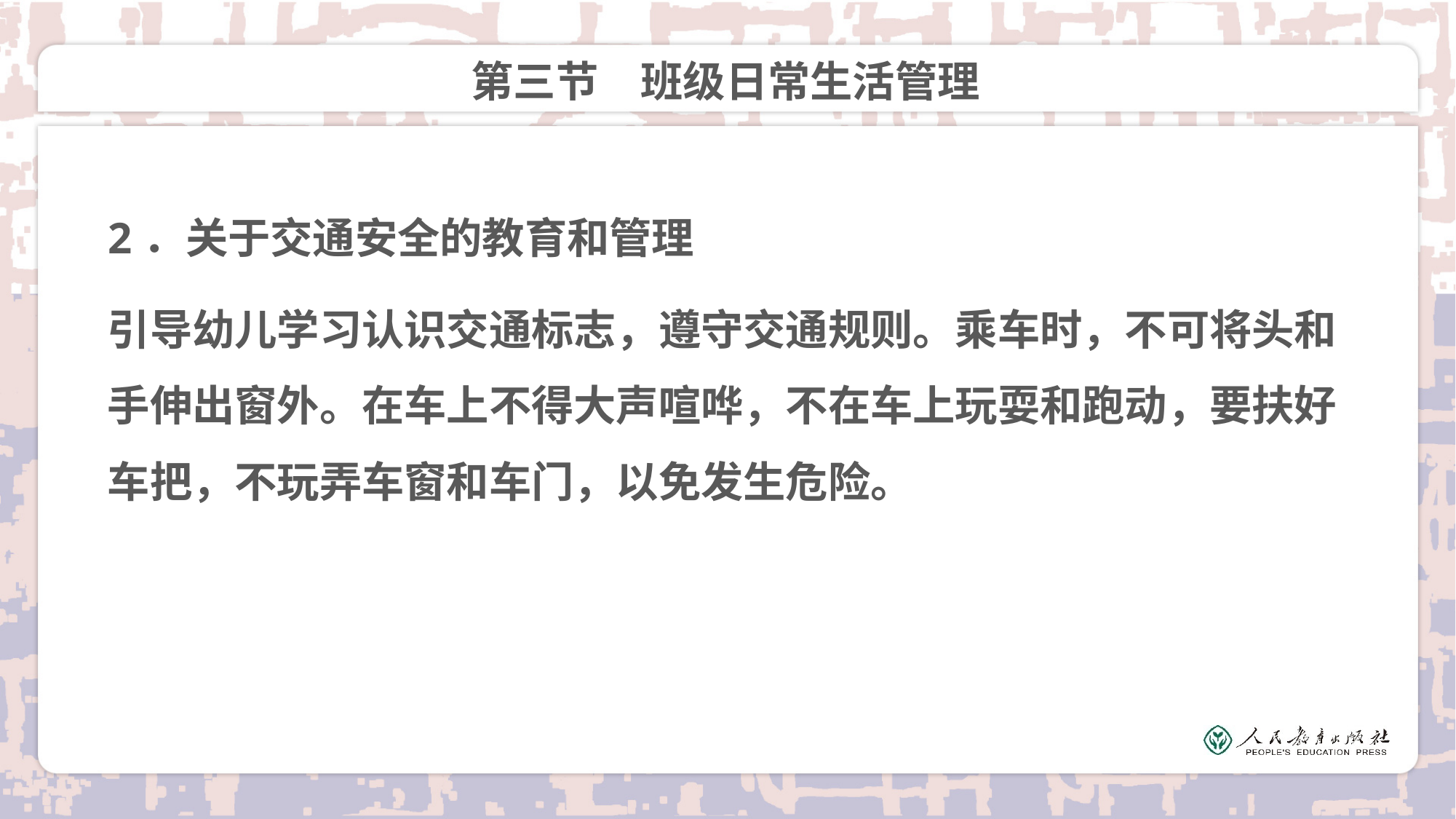

# 第三节　班级日常生活管理
2．关于交通安全的教育和管理
引导幼儿学习认识交通标志，遵守交通规则。乘车时，不可将头和手伸出窗外。在车上不得大声喧哗，不在车上玩耍和跑动，要扶好车把，不玩弄车窗和车门，以免发生危险。